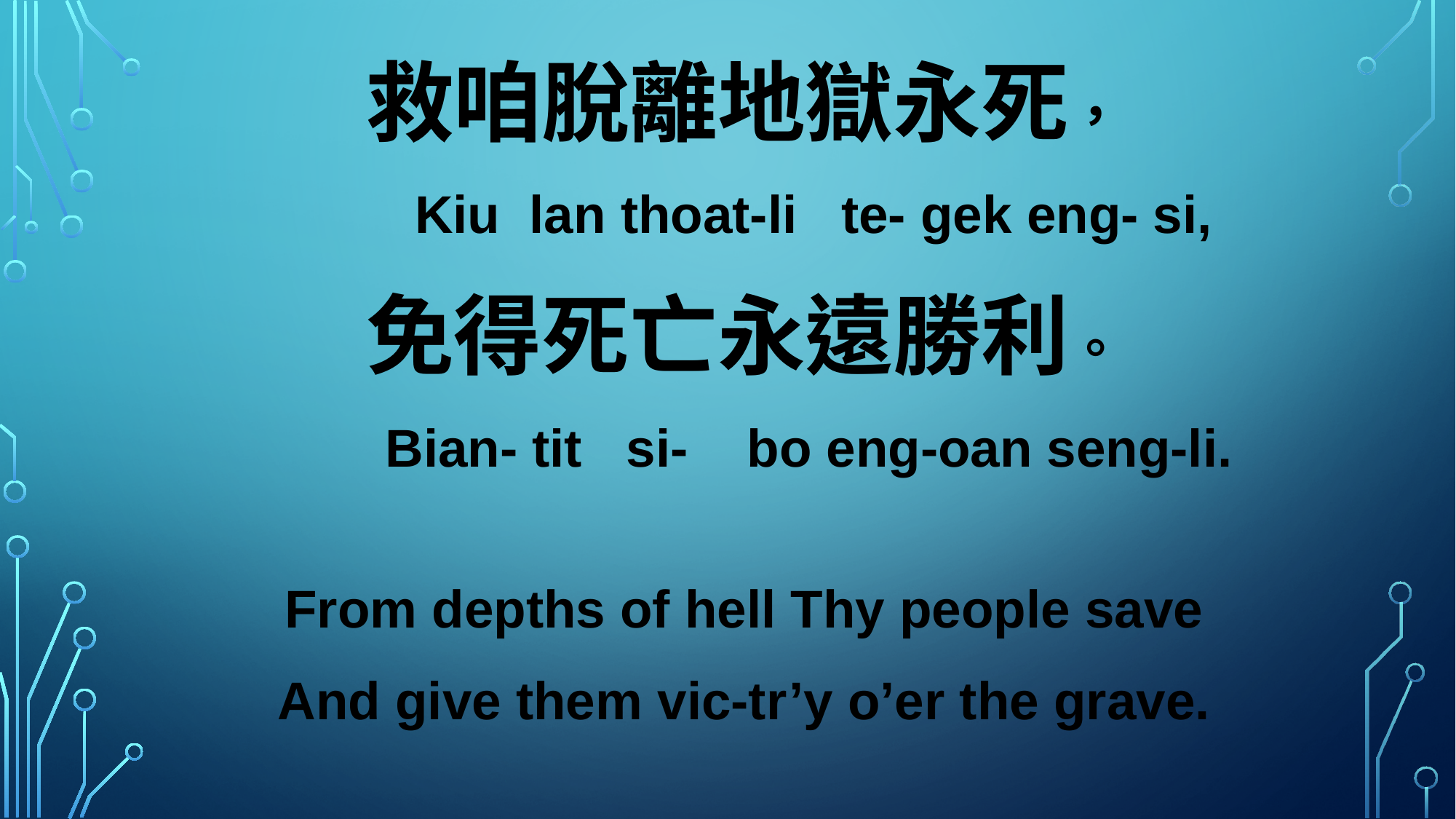

救咱脫離地獄永死，
             Kiu  lan thoat-li   te- gek eng- si,
免得死亡永遠勝利。
           Bian- tit   si-    bo eng-oan seng-li.

From depths of hell Thy people save
And give them vic-tr’y o’er the grave.